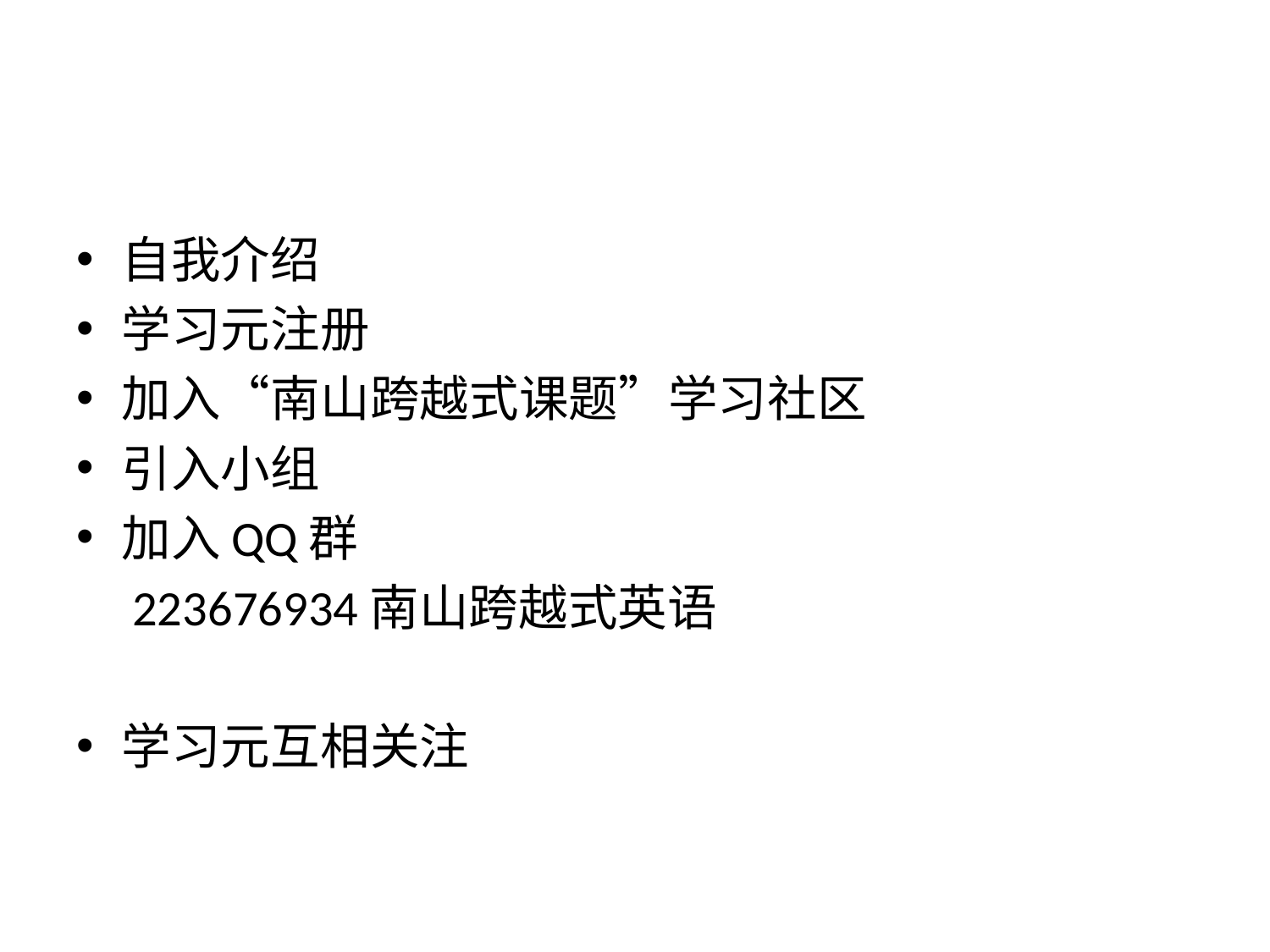

#
自我介绍
学习元注册
加入“南山跨越式课题”学习社区
引入小组
加入QQ群
     223676934南山跨越式英语

学习元互相关注